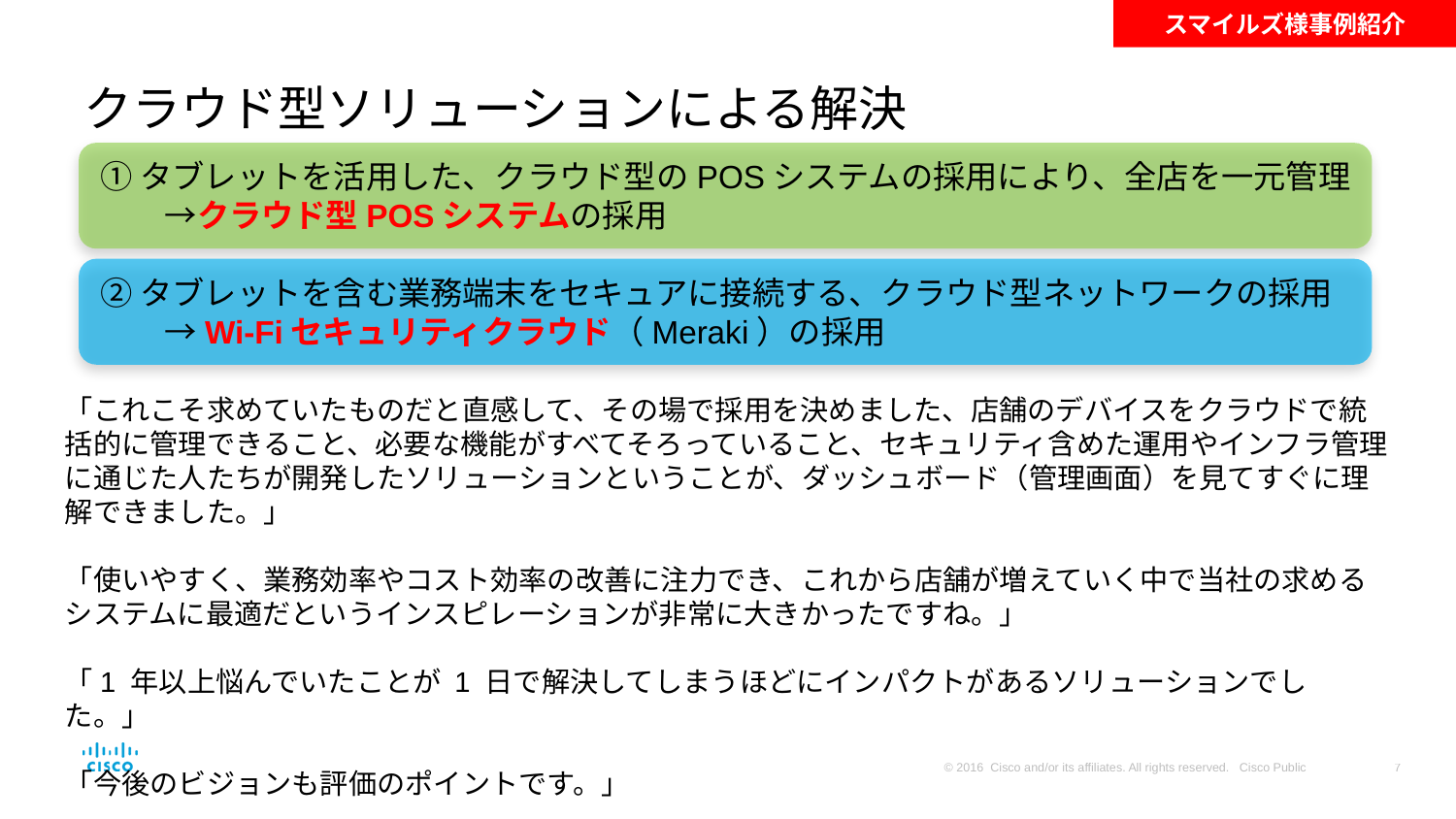

スマイルズ様事例紹介
# クラウド型ソリューションによる解決

①タブレットを活用した、クラウド型のPOSシステムの採用により、全店を一元管理
　　→クラウド型POSシステムの採用

②タブレットを含む業務端末をセキュアに接続する、クラウド型ネットワークの採用
　　→Wi-Fiセキュリティクラウド（Meraki）の採用

「これこそ求めていたものだと直感して、その場で採用を決めました、店舗のデバイスをクラウドで統括的に管理できること、必要な機能がすべてそろっていること、セキュリティ含めた運用やインフラ管理に通じた人たちが開発したソリューションということが、ダッシュボード（管理画面）を見てすぐに理解できました。」

「使いやすく、業務効率やコスト効率の改善に注力でき、これから店舗が増えていく中で当社の求めるシステムに最適だというインスピレーションが非常に大きかったですね。」

「1 年以上悩んでいたことが 1 日で解決してしまうほどにインパクトがあるソリューションでした。」

「今後のビジョンも評価のポイントです。」